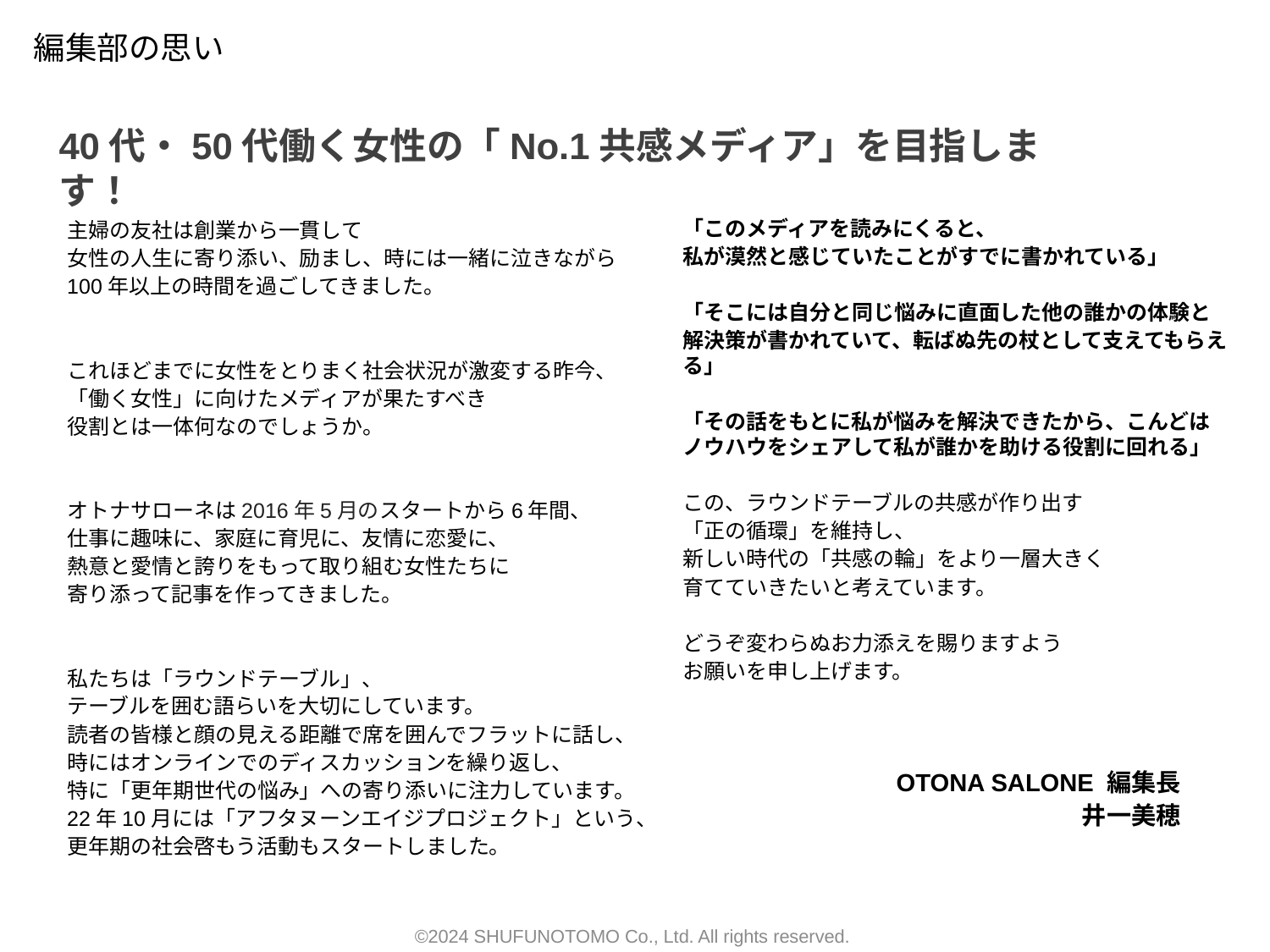

編集部の思い
40代・50代働く女性の「No.1共感メディア」を目指します！

主婦の友社は創業から一貫して
女性の人生に寄り添い、励まし、時には一緒に泣きながら
100年以上の時間を過ごしてきました。

これほどまでに女性をとりまく社会状況が激変する昨今、
「働く女性」に向けたメディアが果たすべき
役割とは一体何なのでしょうか。

オトナサローネは2016年5月のスタートから6年間、
仕事に趣味に、家庭に育児に、友情に恋愛に、
熱意と愛情と誇りをもって取り組む女性たちに
寄り添って記事を作ってきました。

私たちは「ラウンドテーブル」、
テーブルを囲む語らいを大切にしています。
読者の皆様と顔の見える距離で席を囲んでフラットに話し、
時にはオンラインでのディスカッションを繰り返し、
特に「更年期世代の悩み」への寄り添いに注力しています。
22年10月には「アフタヌーンエイジプロジェクト」という、
更年期の社会啓もう活動もスタートしました。

「このメディアを読みにくると、
私が漠然と感じていたことがすでに書かれている」

「そこには自分と同じ悩みに直面した他の誰かの体験と
解決策が書かれていて、転ばぬ先の杖として支えてもらえる」

「その話をもとに私が悩みを解決できたから、こんどはノウハウをシェアして私が誰かを助ける役割に回れる」

この、ラウンドテーブルの共感が作り出す
「正の循環」を維持し、
新しい時代の「共感の輪」をより一層大きく
育てていきたいと考えています。

どうぞ変わらぬお力添えを賜りますよう
お願いを申し上げます。
OTONA SALONE 編集長
井一美穂